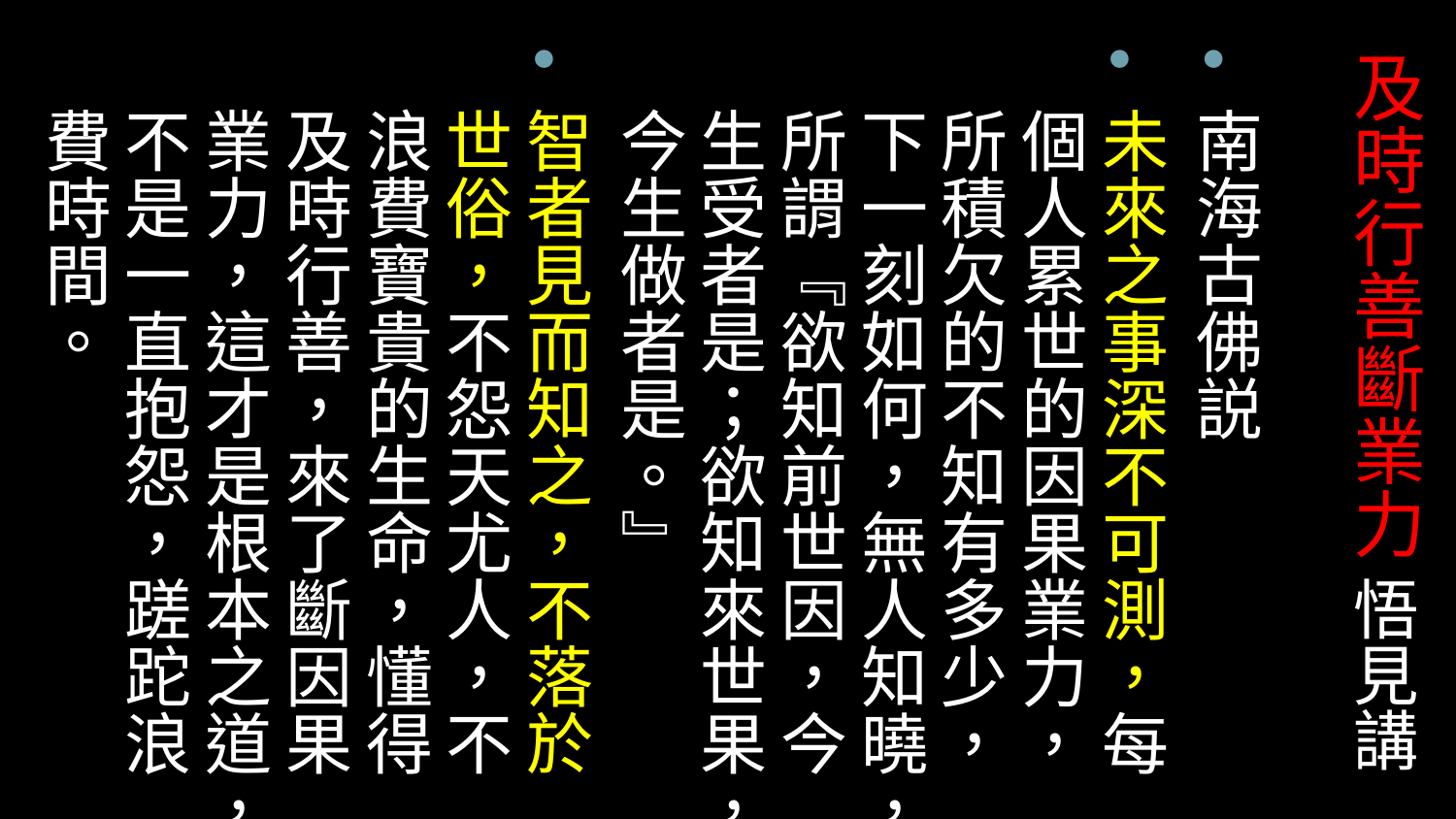

# 及時行善斷業力 悟見講
南海古佛説
未來之事深不可測，每個人累世的因果業力，所積欠的不知有多少，下一刻如何，無人知曉，所謂『欲知前世因，今生受者是；欲知來世果，今生做者是。』
智者見而知之，不落於世俗，不怨天尤人，不浪費寶貴的生命，懂得及時行善，來了斷因果業力，這才是根本之道，不是一直抱怨，蹉跎浪費時間。